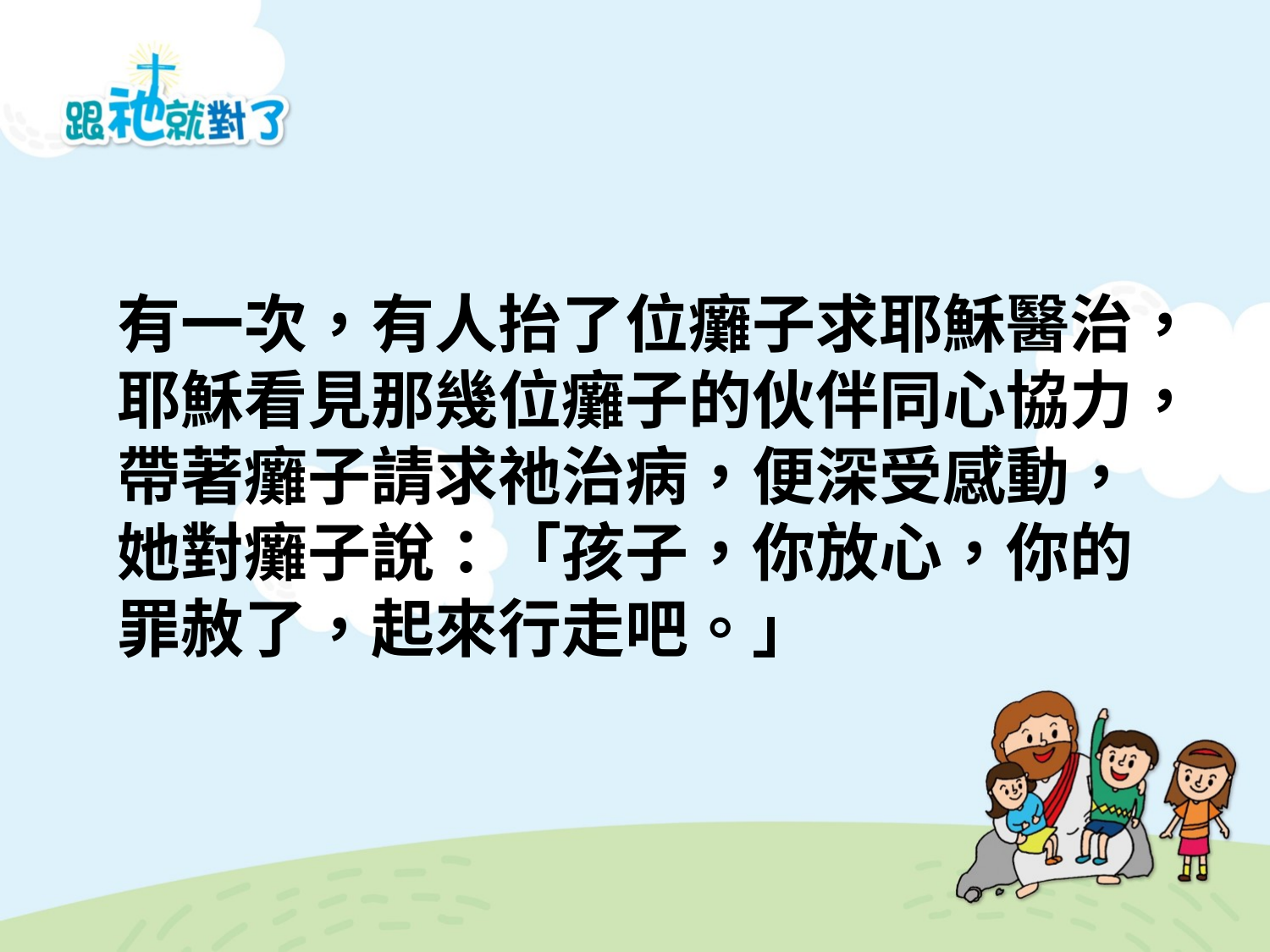

有一次，有人抬了位癱子求耶穌醫治，耶穌看見那幾位癱子的伙伴同心協力，帶著癱子請求祂治病，便深受感動，她對癱子說：「孩子，你放心，你的罪赦了，起來行走吧。」